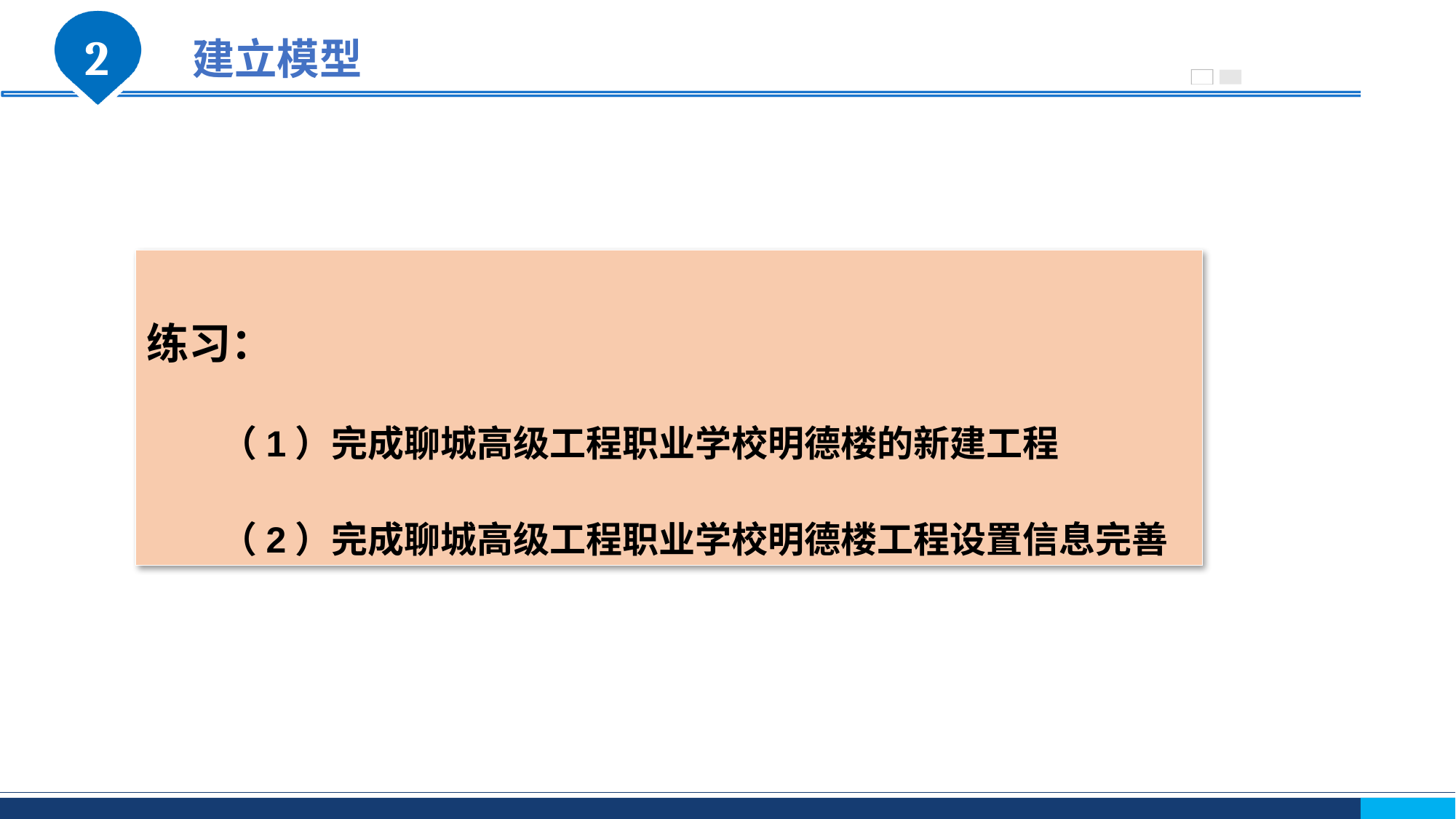

练习：
        （1）完成聊城高级工程职业学校明德楼的新建工程
        （2）完成聊城高级工程职业学校明德楼工程设置信息完善